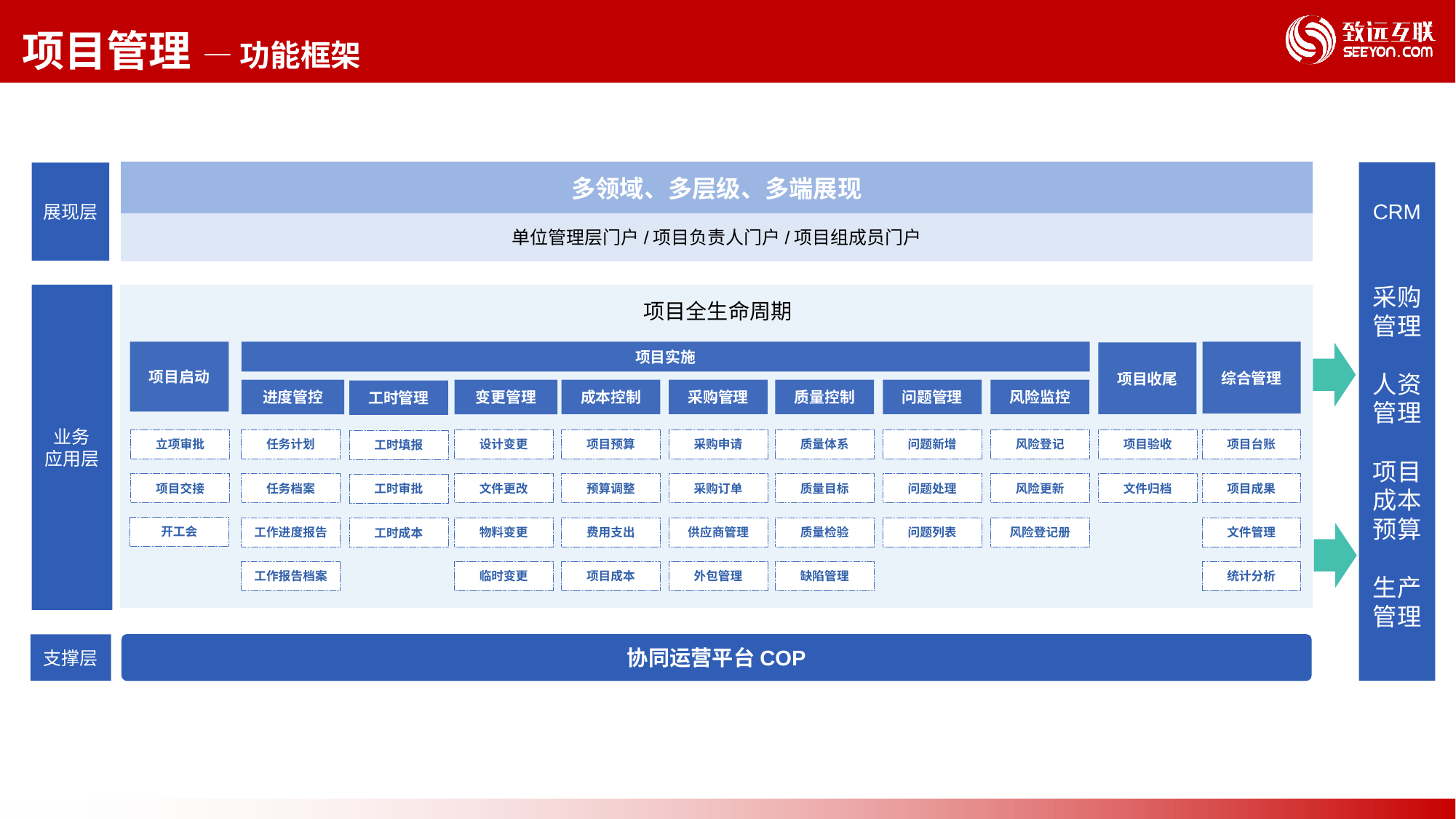

项目管理 — 功能框架
多领域、多层级、多端展现

CRM

采购管理

人资管理

项目成本预算

生产管理

展现层
单位管理层门户/项目负责人门户/项目组成员门户
业务
应用层

项目全生命周期
项目启动
项目实施
综合管理
项目收尾

进度管控
变更管理
成本控制
采购管理
质量控制
问题管理
风险监控
工时管理
立项审批
任务计划
设计变更
项目预算
采购申请
质量体系
问题新增
风险登记
项目验收
项目台账
工时填报
项目交接
任务档案
文件更改
预算调整
采购订单
质量目标
问题处理
风险更新
文件归档
项目成果
工时审批
开工会
工作进度报告
物料变更
费用支出
供应商管理
质量检验
问题列表
风险登记册
文件管理
工时成本

缺陷管理
工作报告档案
临时变更
项目成本
外包管理
统计分析
协同运营平台COP
支撑层